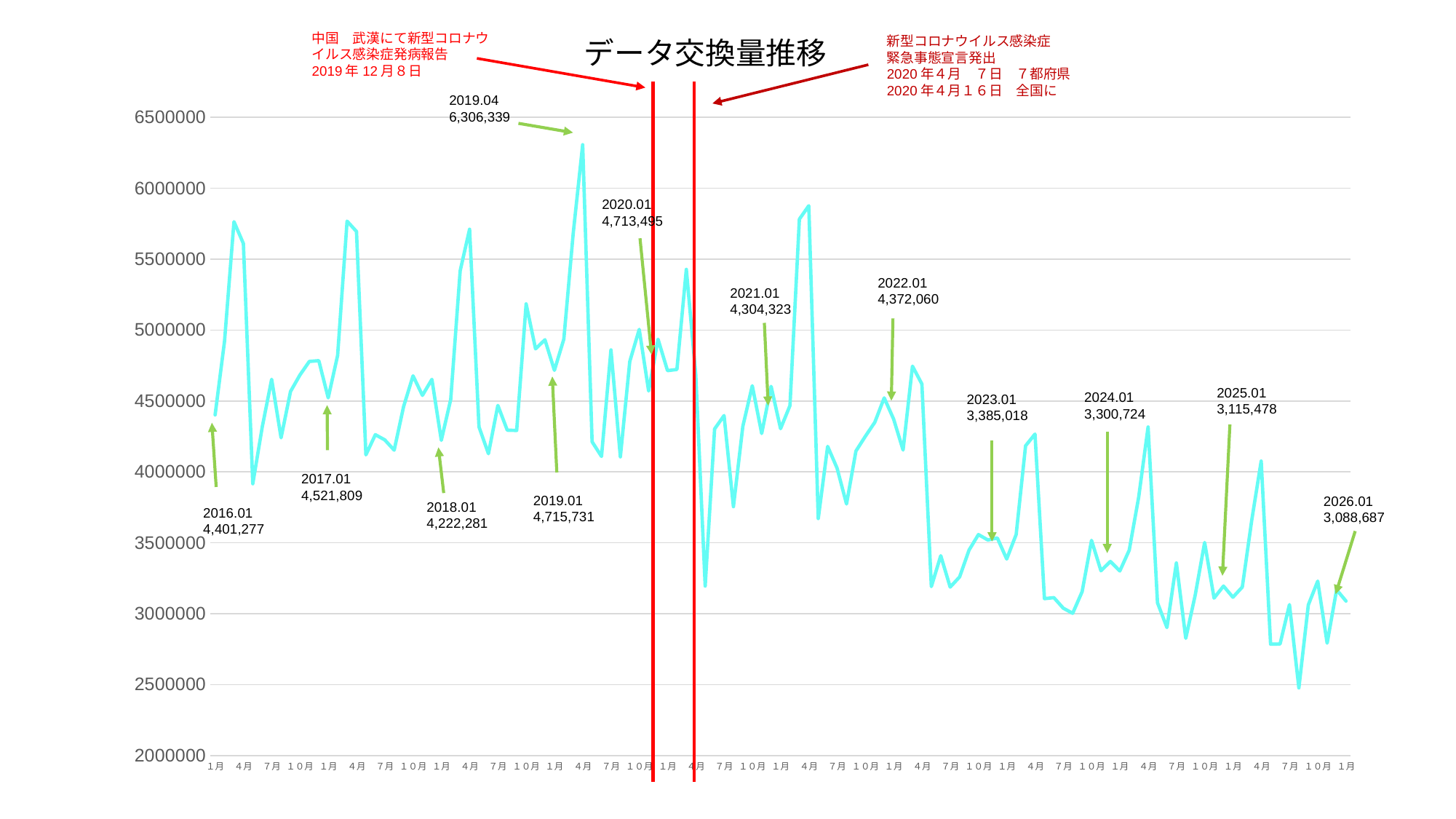

中国　武漢にて新型コロナウイルス感染症発病報告
2019年12月８日
新型コロナウイルス感染症
緊急事態宣言発出
2020年４月　７日　７都府県
2020年４月１６日　全国に
# データ交換量推移
2019.04
6,306,339

### Chart

| Category | 系列 1 |
|---|---|
| １月 | 4401277.0 |
| ２月 | 4920601.0 |
| ３月 | 5763700.0 |
| ４月 | 5609719.0 |
| ５月 | 3915734.0 |
| ６月 | 4316177.0 |
| ７月 | 4652496.0 |
| ８月 | 4240235.0 |
| ９月 | 4566597.0 |
| １０月 | 4682950.0 |
| １１月 | 4778519.0 |
| １２月 | 4784012.0 |
| １月 | 4521809.0 |
| ２月 | 4821219.0 |
| ３月 | 5767589.0 |
| ４月 | 5694687.0 |
| ５月 | 4119609.0 |
| ６月 | 4262051.0 |
| ７月 | 4225465.0 |
| ８月 | 4152688.0 |
| ９月 | 4461033.0 |
| １０月 | 4676829.0 |
| １１月 | 4539186.0 |
| １２月 | 4652068.0 |
| １月 | 4222281.0 |
| ２月 | 4510630.0 |
| ３月 | 5417513.0 |
| ４月 | 5710628.0 |
| ５月 | 4316850.0 |
| ６月 | 4127766.0 |
| ７月 | 4468456.0 |
| ８月 | 4293947.0 |
| ９月 | 4291857.0 |
| １０月 | 5183990.0 |
| １１月 | 4867215.0 |
| １２月 | 4931325.0 |
| １月 | 4715731.0 |
| ２月 | 4935050.0 |
| ３月 | 5682570.0 |
| ４月 | 6306339.0 |
| ５月 | 4212107.0 |
| ６月 | 4108158.0 |
| ７月 | 4859815.0 |
| ８月 | 4105471.0 |
| ９月 | 4778123.0 |
| １０月 | 5004394.0 |
| １１月 | 4570101.0 |
| １２月 | 4934773.0 |
| １月 | 4713495.0 |
| ２月 | 4721748.0 |
| ３月 | 5427589.0 |
| ４月 | 4683310.0 |
| ５月 | 3194656.0 |
| ６月 | 4302526.0 |
| ７月 | 4396741.0 |
| ８月 | 3754299.0 |
| ９月 | 4320760.0 |
| １０月 | 4607227.0 |
| １１月 | 4270553.0 |
| １２月 | 4602804.0 |
| １月 | 4304323.0 |
| ２月 | 4467261.0 |
| ３月 | 5781623.0 |
| ４月 | 5876317.0 |
| ５月 | 3670625.0 |
| ６月 | 4179220.0 |
| ７月 | 4025776.0 |
| ８月 | 3773029.0 |
| ９月 | 4146216.0 |
| １０月 | 4250354.0 |
| １１月 | 4349320.0 |
| １２月 | 4521425.0 |
| １月 | 4372060.0 |
| ２月 | 4153436.0 |
| ３月 | 4745183.0 |
| ４月 | 4619237.0 |
| ５月 | 3190753.0 |
| ６月 | 3408476.0 |
| ７月 | 3187084.0 |
| ８月 | 3258866.0 |
| ９月 | 3447890.0 |
| １０月 | 3557451.0 |
| １１月 | 3518967.0 |
| １２月 | 3533495.0 |
| １月 | 3385018.0 |
| ２月 | 3558222.0 |
| ３月 | 4183397.0 |
| ４月 | 4266076.0 |
| ５月 | 3105484.0 |
| ６月 | 3112734.0 |
| ７月 | 3038642.0 |
| ８月 | 3002283.0 |
| ９月 | 3155093.0 |
| １０月 | 3516694.0 |
| １１月 | 3302207.0 |
| １２月 | 3367855.0 |
| １月 | 3300724.0 |
| ２月 | 3447248.0 |
| ３月 | 3821092.0 |
| ４月 | 4316279.0 |
| ５月 | 3076444.0 |
| ６月 | 2901722.0 |
| ７月 | 3357140.0 |
| ８月 | 2826265.0 |
| ９月 | 3131290.0 |
| １０月 | 3501754.0 |
| １１月 | 3109442.0 |
| １２月 | 3194498.0 |
| １月 | 3115478.0 |
| ２月 | 3187595.0 |
| ３月 | 3660249.0 |
| ４月 | 4075445.0 |
| ５月 | 2784907.0 |
| ６月 | 2786048.0 |
| ７月 | 3063331.0 |
| ８月 | 2476775.0 |
| ９月 | 3061687.0 |
| １０月 | 3229177.0 |
| １１月 | 2792024.0 |
| １２月 | 3168409.0 |
| １月 | 3088687.0 |
2020.01
4,713,495
2022.01
4,372,060
2021.01
4,304,323

2025.01
3,115,478
2024.01
3,300,724
2023.01
3,385,018
2017.01
4,521,809
2019.01
4,715,731
2026.01
3,088,687
2018.01
4,222,281
2016.01
4,401,277